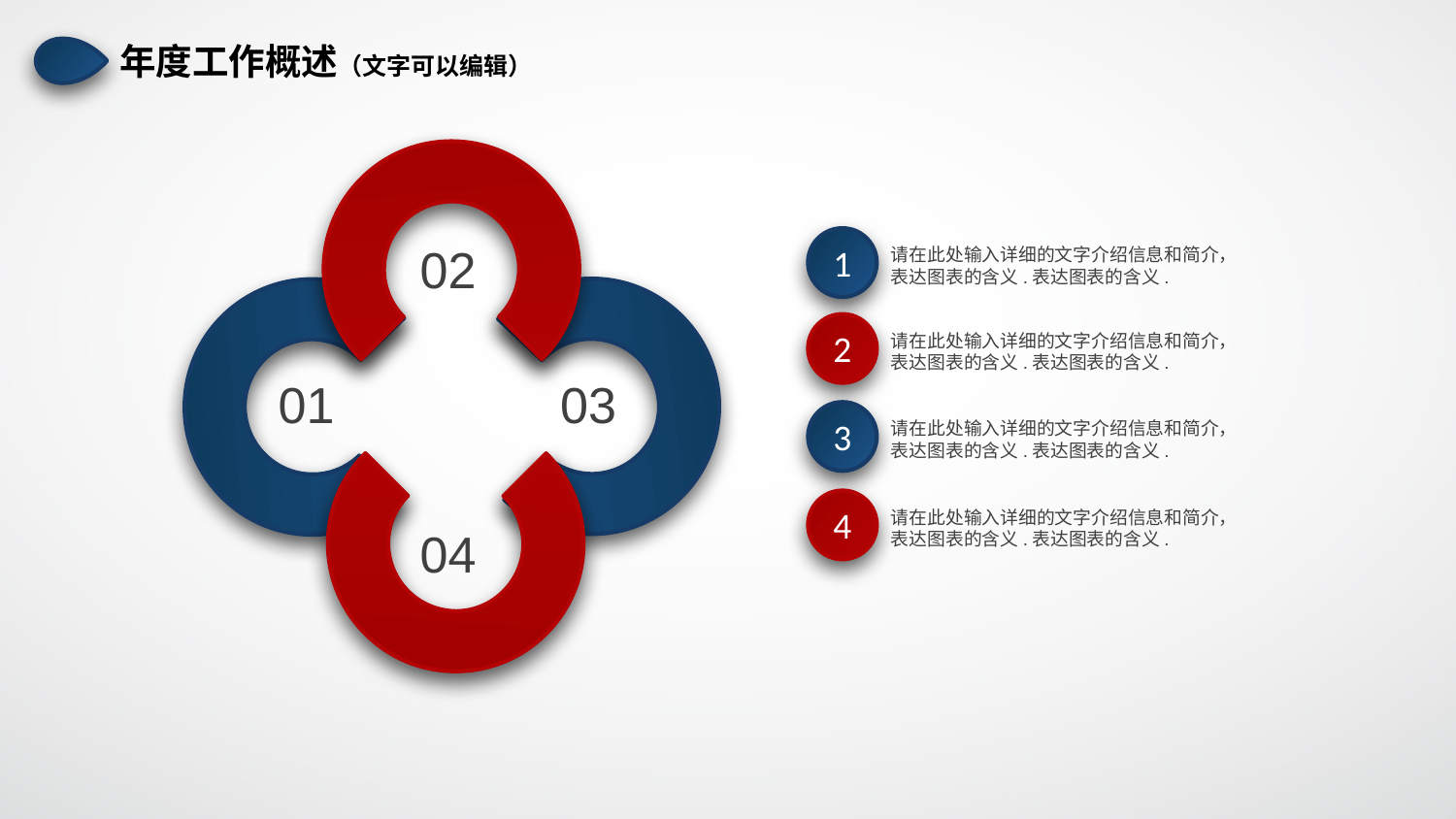

年度工作概述（文字可以编辑）

1
请在此处输入详细的文字介绍信息和简介，表达图表的含义.表达图表的含义.

02

2
请在此处输入详细的文字介绍信息和简介，表达图表的含义.表达图表的含义.

01
03
3
请在此处输入详细的文字介绍信息和简介，表达图表的含义.表达图表的含义.

4
请在此处输入详细的文字介绍信息和简介，表达图表的含义.表达图表的含义.

04